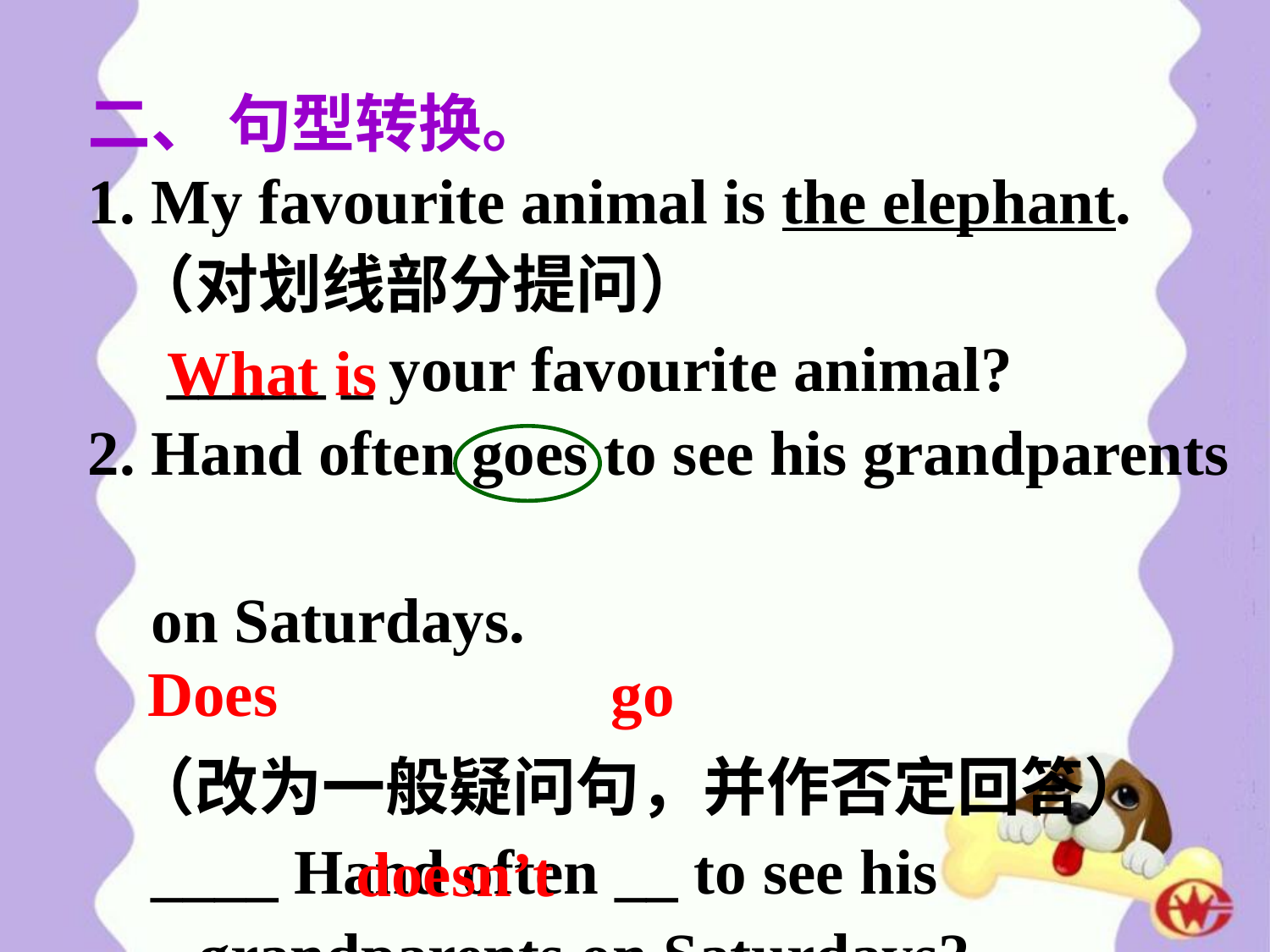

二、 句型转换。
1. My favourite animal is the elephant.
  （对划线部分提问）
     _____ _ your favourite animal?
2. Hand often goes to see his grandparents
    on Saturdays.
  （改为一般疑问句，并作否定回答）
    ____ Hand often __ to see his
       grandparents on Saturdays?
    No, he _______.
What is

Does                     go
doesn’t